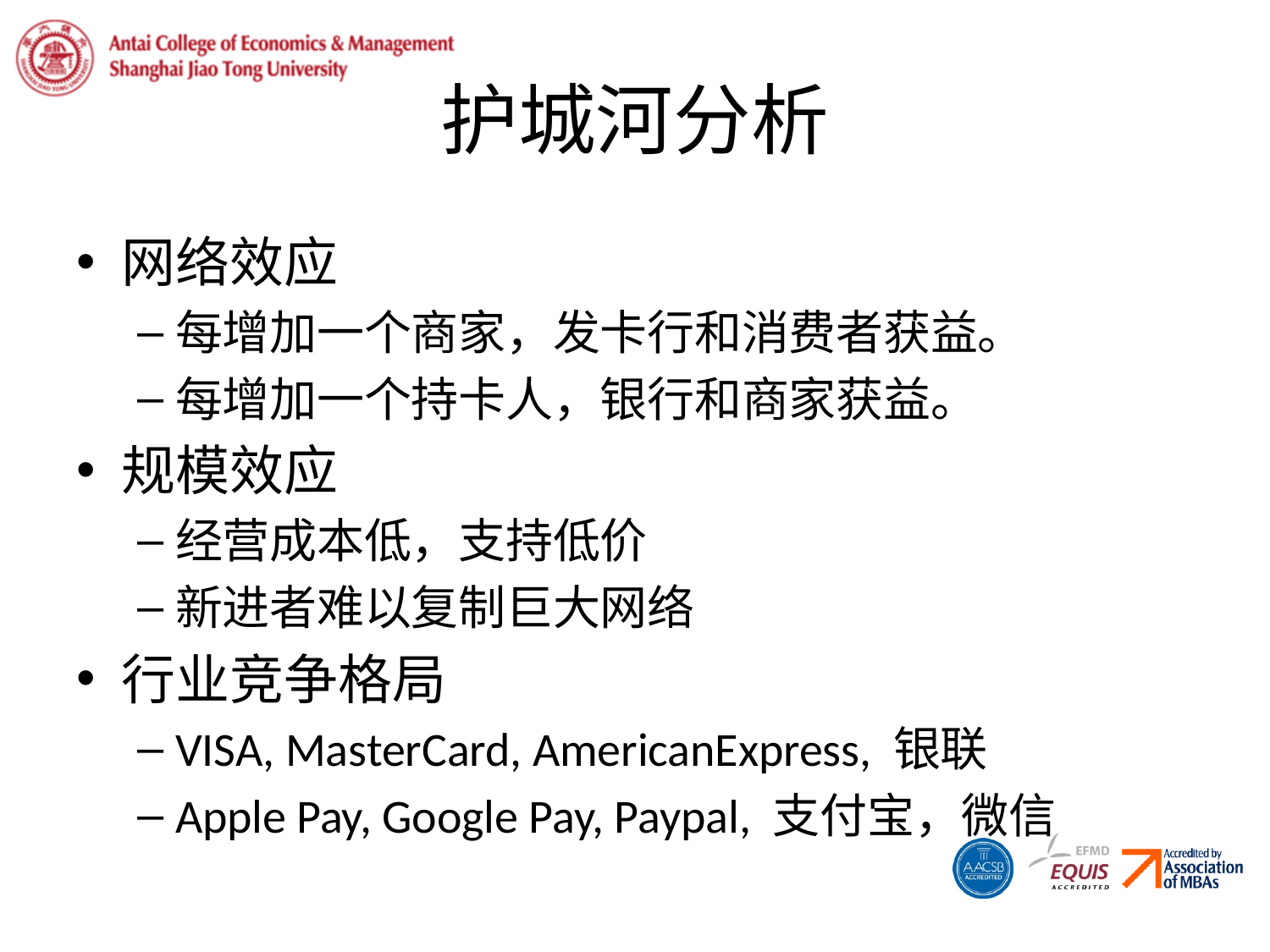

# 护城河分析
网络效应
每增加一个商家，发卡行和消费者获益。
每增加一个持卡人，银行和商家获益。
规模效应
经营成本低，支持低价
新进者难以复制巨大网络
行业竞争格局
VISA, MasterCard, AmericanExpress, 银联
Apple Pay, Google Pay, Paypal, 支付宝，微信